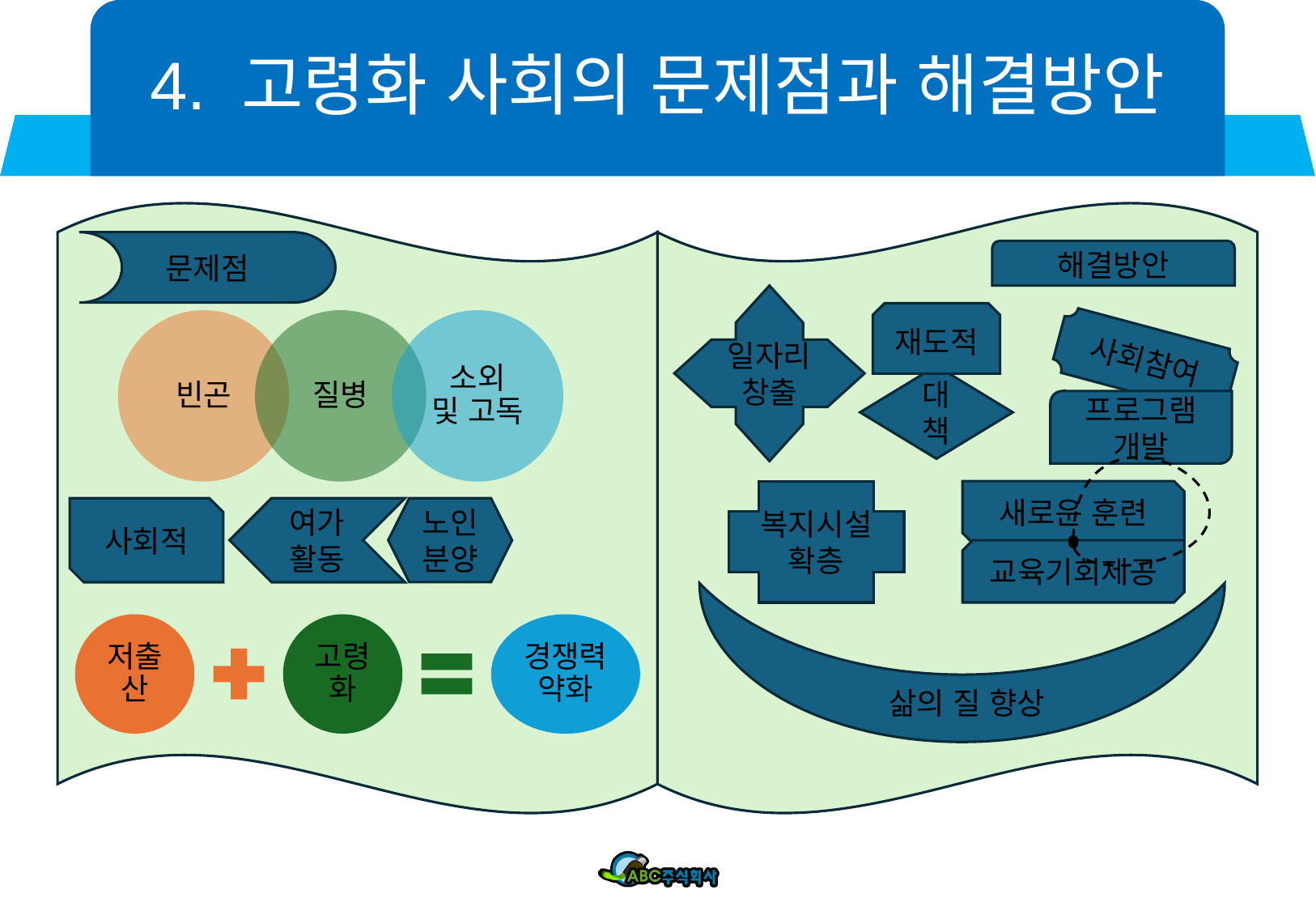

# 4. 고령화 사회의 문제점과 해결방안

문제점
빈곤
질병
소외
및 고독
사회적
여가
활동
노인
분양
저출산

고령화

경쟁력
약화

해결방안
일자리
창출
재도적
사회참여
대책
프로그램
개발

새로운 훈련
복지시설
확층
교육기회제공
삶의 질 향상